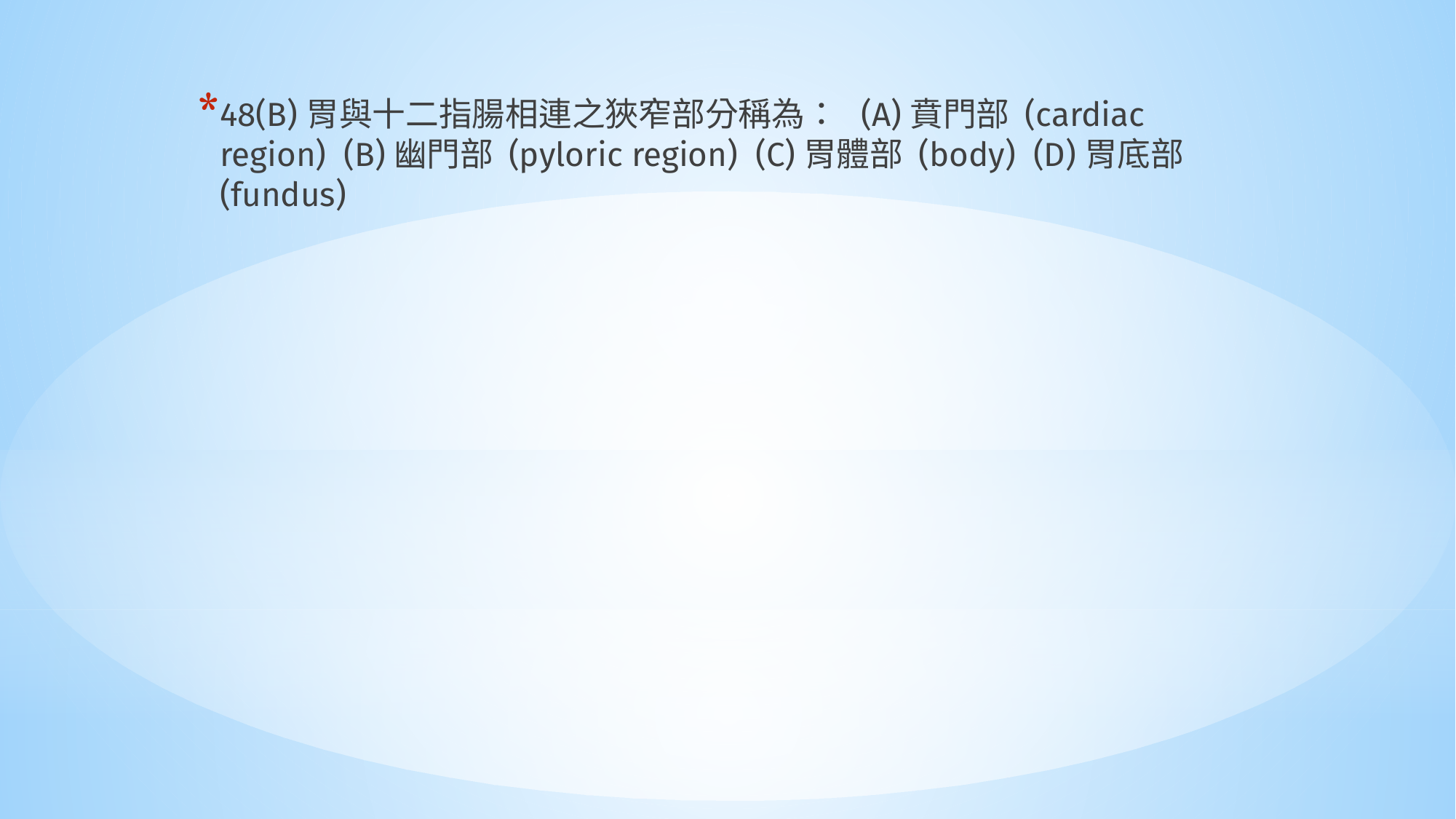

48(B)胃與十二指腸相連之狹窄部分稱為：  (A)賁門部 (cardiac region)  (B)幽門部 (pyloric region)  (C)胃體部 (body)  (D)胃底部 (fundus)

#